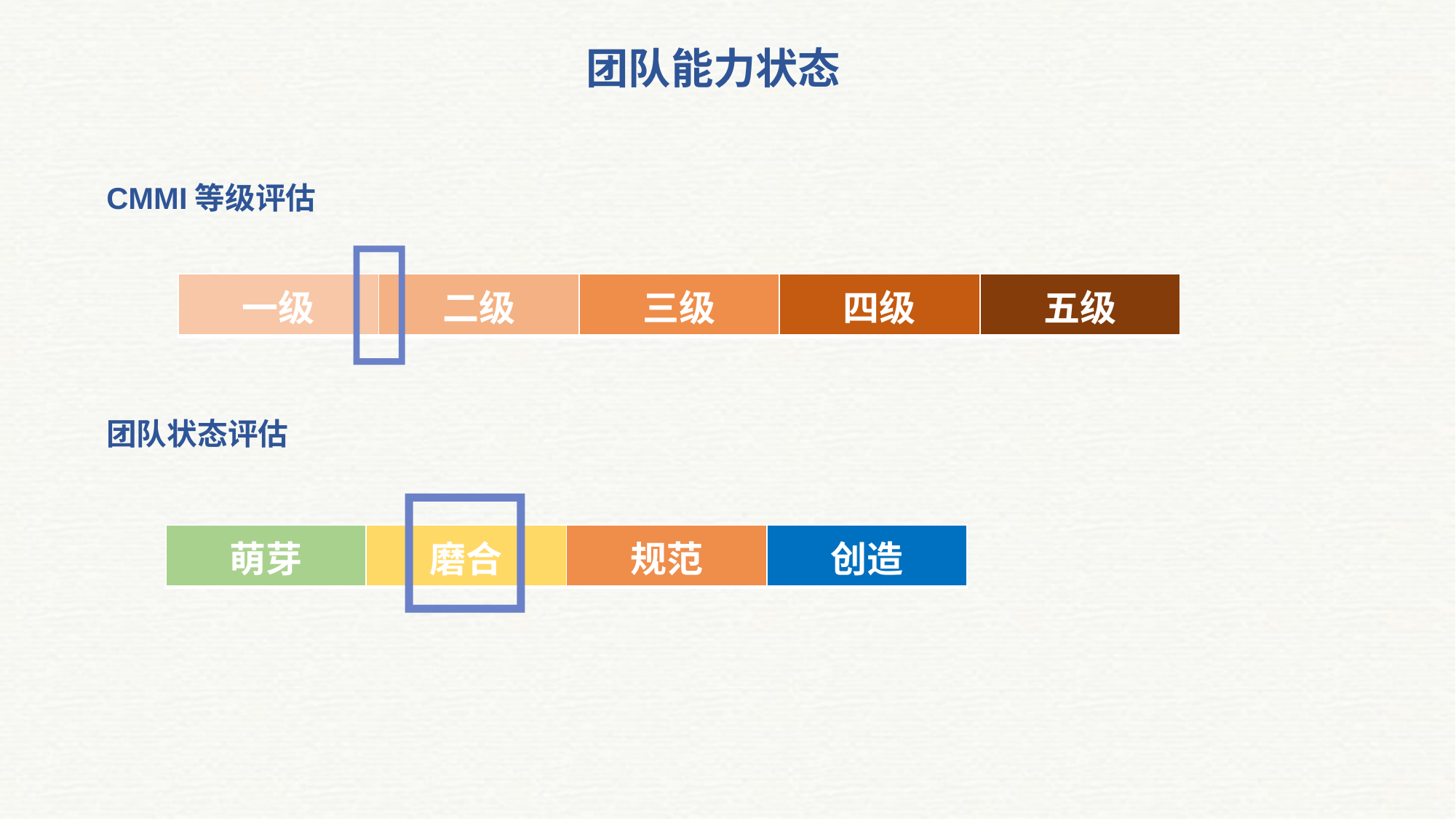

团队能力状态
CMMI等级评估

| 一级 | 二级 | 三级 | 四级 | 五级 |
| --- | --- | --- | --- | --- |
团队状态评估

| 萌芽 | 磨合 | 规范 | 创造 |
| --- | --- | --- | --- |